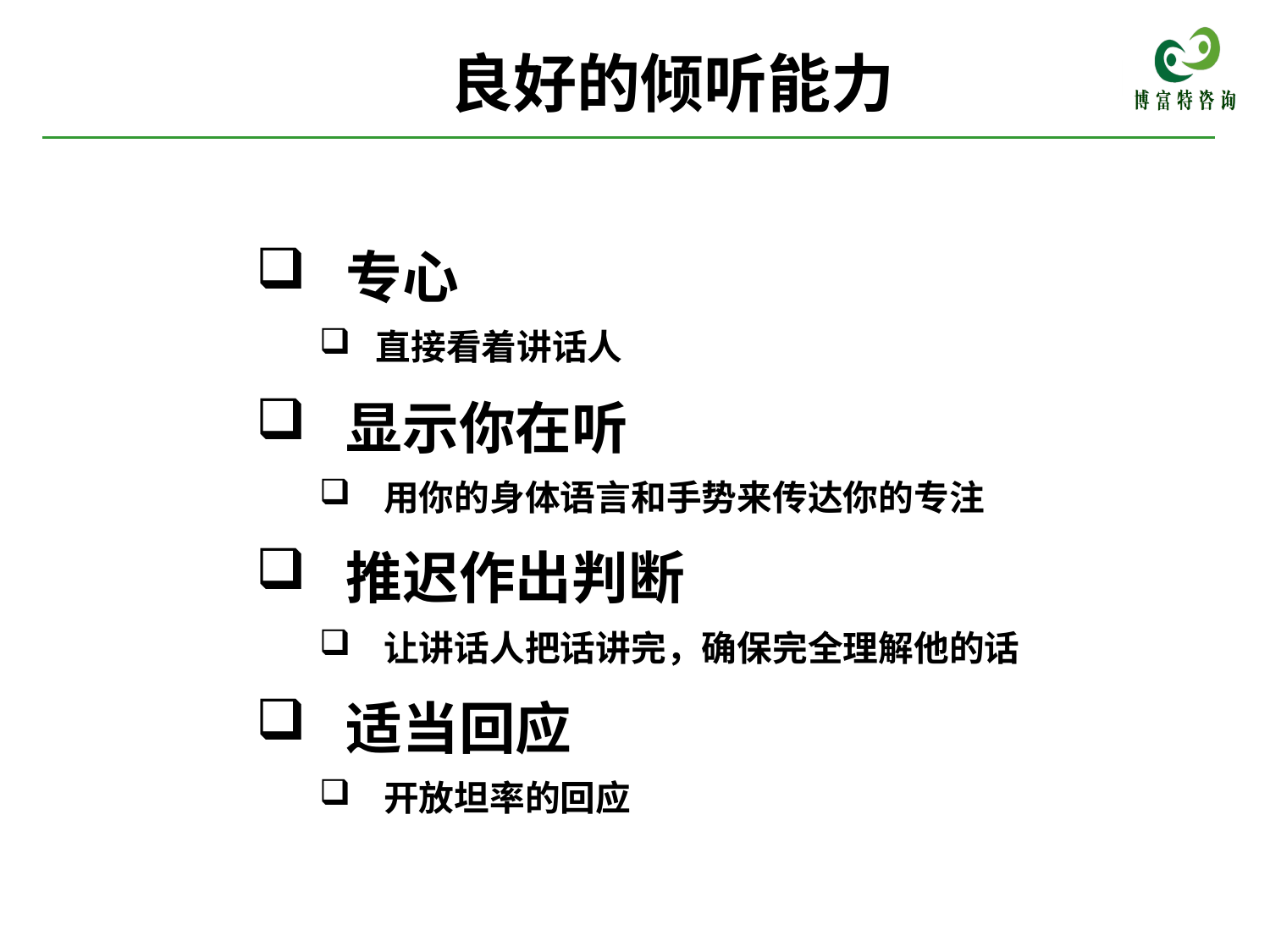

# 良好的倾听能力
  专心
 直接看着讲话人
  显示你在听
  用你的身体语言和手势来传达你的专注
  推迟作出判断
  让讲话人把话讲完，确保完全理解他的话
  适当回应
  开放坦率的回应